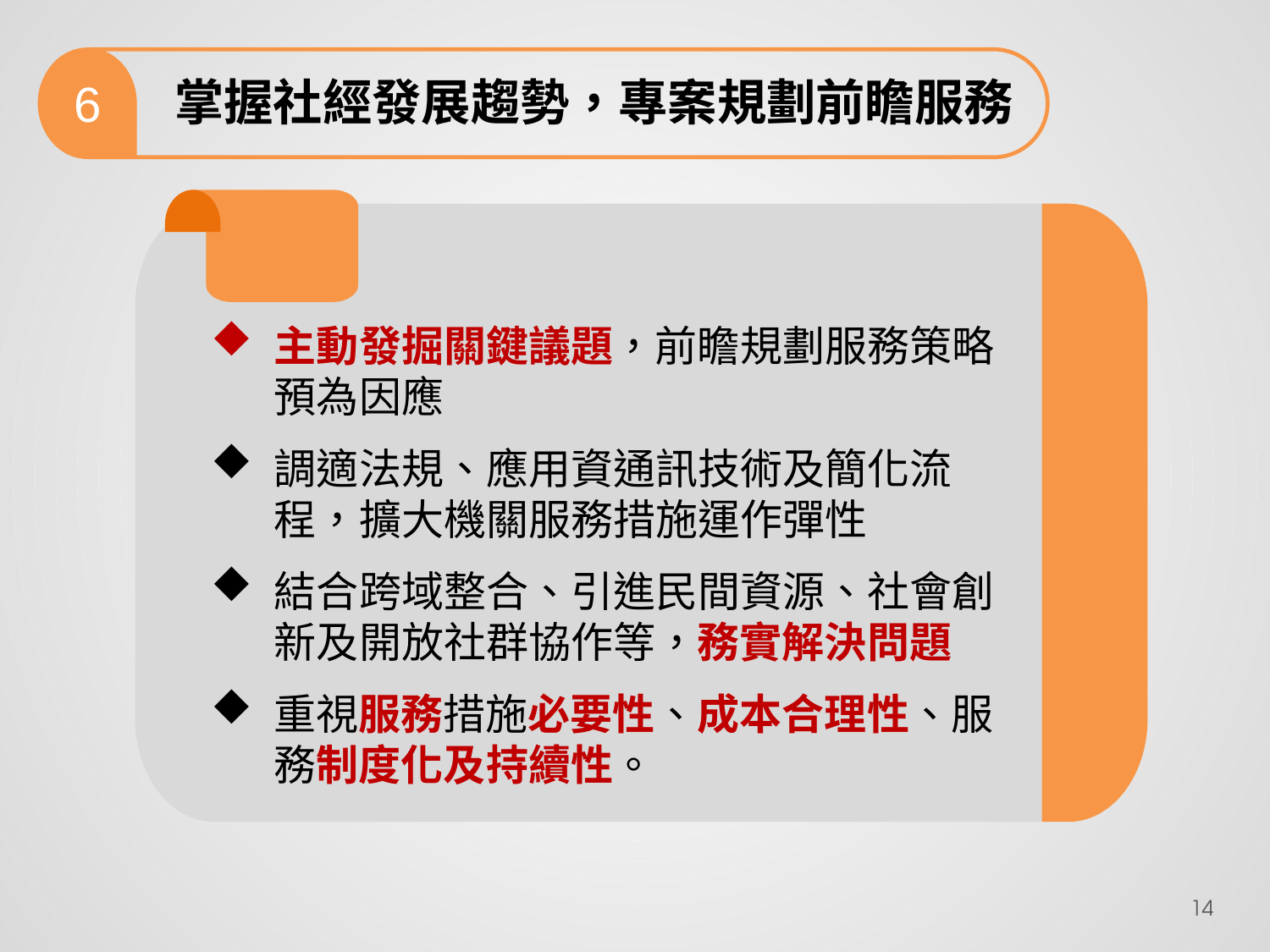

6
掌握社經發展趨勢，專案規劃前瞻服務

主動發掘關鍵議題，前瞻規劃服務策略預為因應
調適法規、應用資通訊技術及簡化流程，擴大機關服務措施運作彈性
結合跨域整合、引進民間資源、社會創新及開放社群協作等，務實解決問題
重視服務措施必要性、成本合理性、服務制度化及持續性。

14